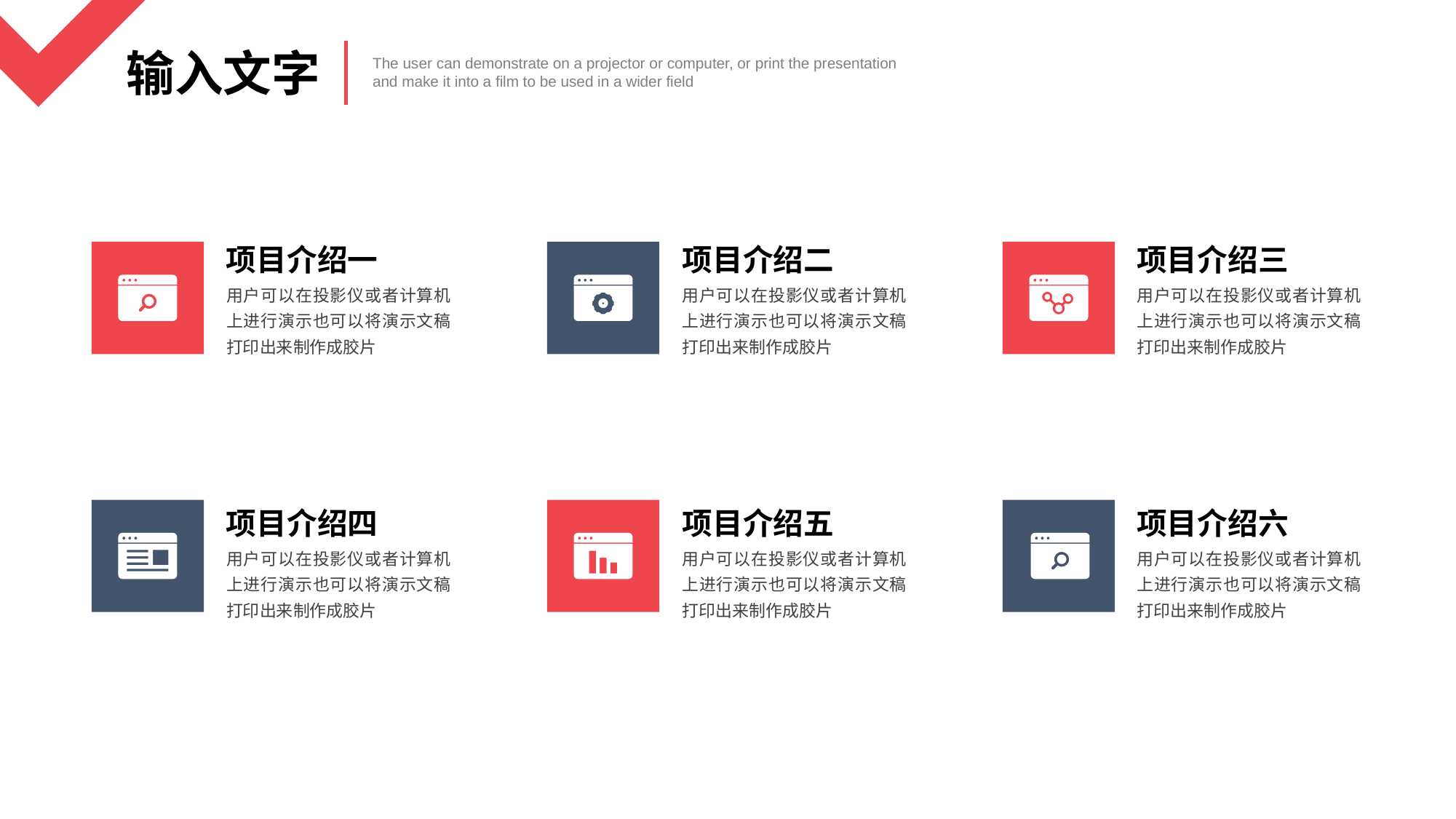

项目介绍一
用户可以在投影仪或者计算机上进行演示也可以将演示文稿打印出来制作成胶片
项目介绍二
用户可以在投影仪或者计算机上进行演示也可以将演示文稿打印出来制作成胶片
项目介绍三
用户可以在投影仪或者计算机上进行演示也可以将演示文稿打印出来制作成胶片

项目介绍四
用户可以在投影仪或者计算机上进行演示也可以将演示文稿打印出来制作成胶片
项目介绍五
用户可以在投影仪或者计算机上进行演示也可以将演示文稿打印出来制作成胶片
项目介绍六
用户可以在投影仪或者计算机上进行演示也可以将演示文稿打印出来制作成胶片